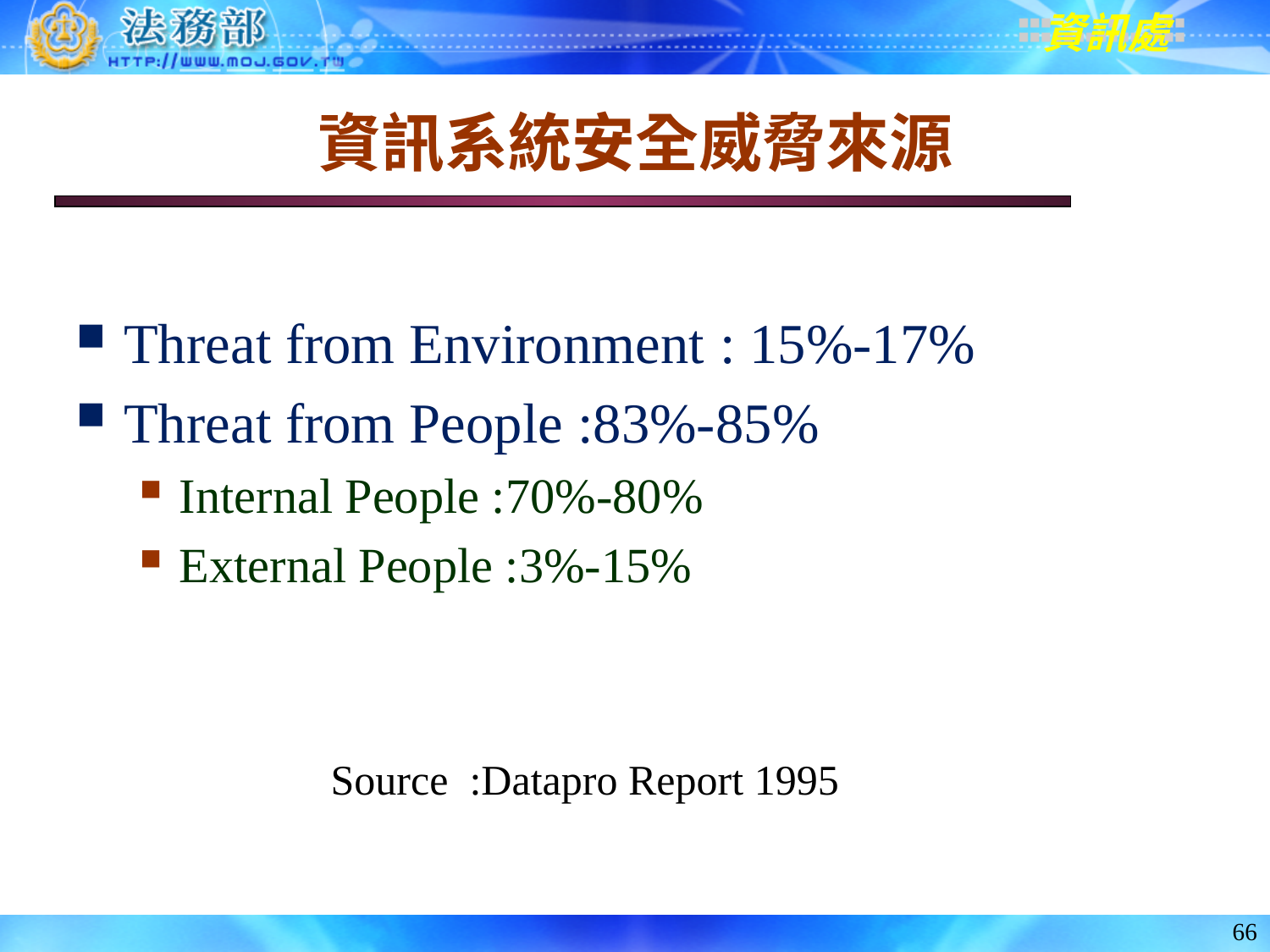

# 資訊系統安全威脅來源

Threat from Environment : 15%-17%
Threat from People :83%-85%
Internal People :70%-80%
External People :3%-15%
Source  :Datapro Report 1995